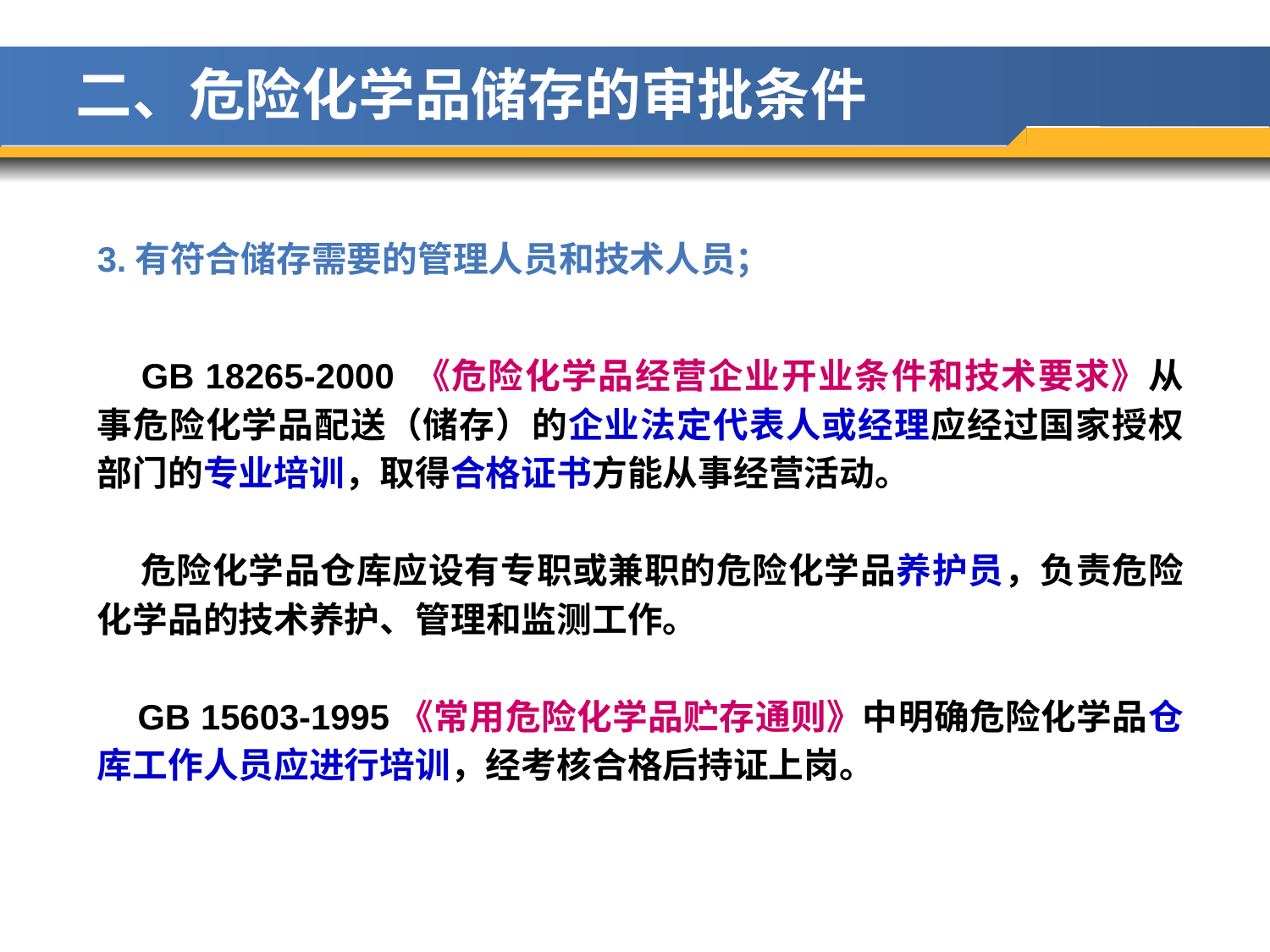

二、危险化学品储存的审批条件

3.有符合储存需要的管理人员和技术人员；

    GB 18265-2000 《危险化学品经营企业开业条件和技术要求》从事危险化学品配送（储存）的企业法定代表人或经理应经过国家授权部门的专业培训，取得合格证书方能从事经营活动。

    危险化学品仓库应设有专职或兼职的危险化学品养护员，负责危险化学品的技术养护、管理和监测工作。

    GB 15603-1995《常用危险化学品贮存通则》中明确危险化学品仓库工作人员应进行培训，经考核合格后持证上岗。